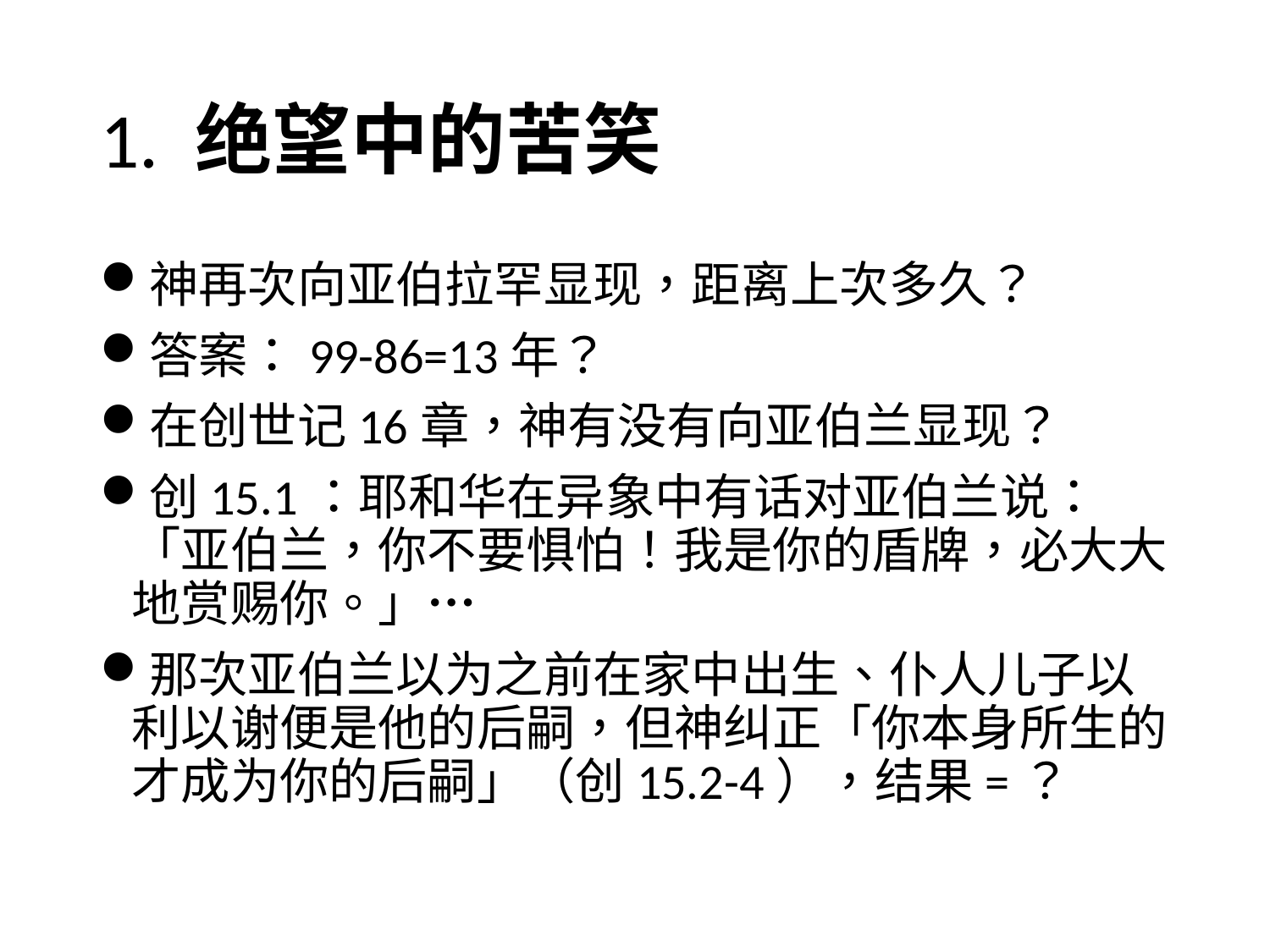

# 1. 绝望中的苦笑
神再次向亚伯拉罕显现，距离上次多久？
答案：99-86=13年？
在创世记16章，神有没有向亚伯兰显现？
创15.1：耶和华在异象中有话对亚伯兰说：「亚伯兰，你不要惧怕！我是你的盾牌，必大大地赏赐你。」…
那次亚伯兰以为之前在家中出生、仆人儿子以利以谢便是他的后嗣，但神纠正「你本身所生的才成为你的后嗣」（创15.2-4），结果=？